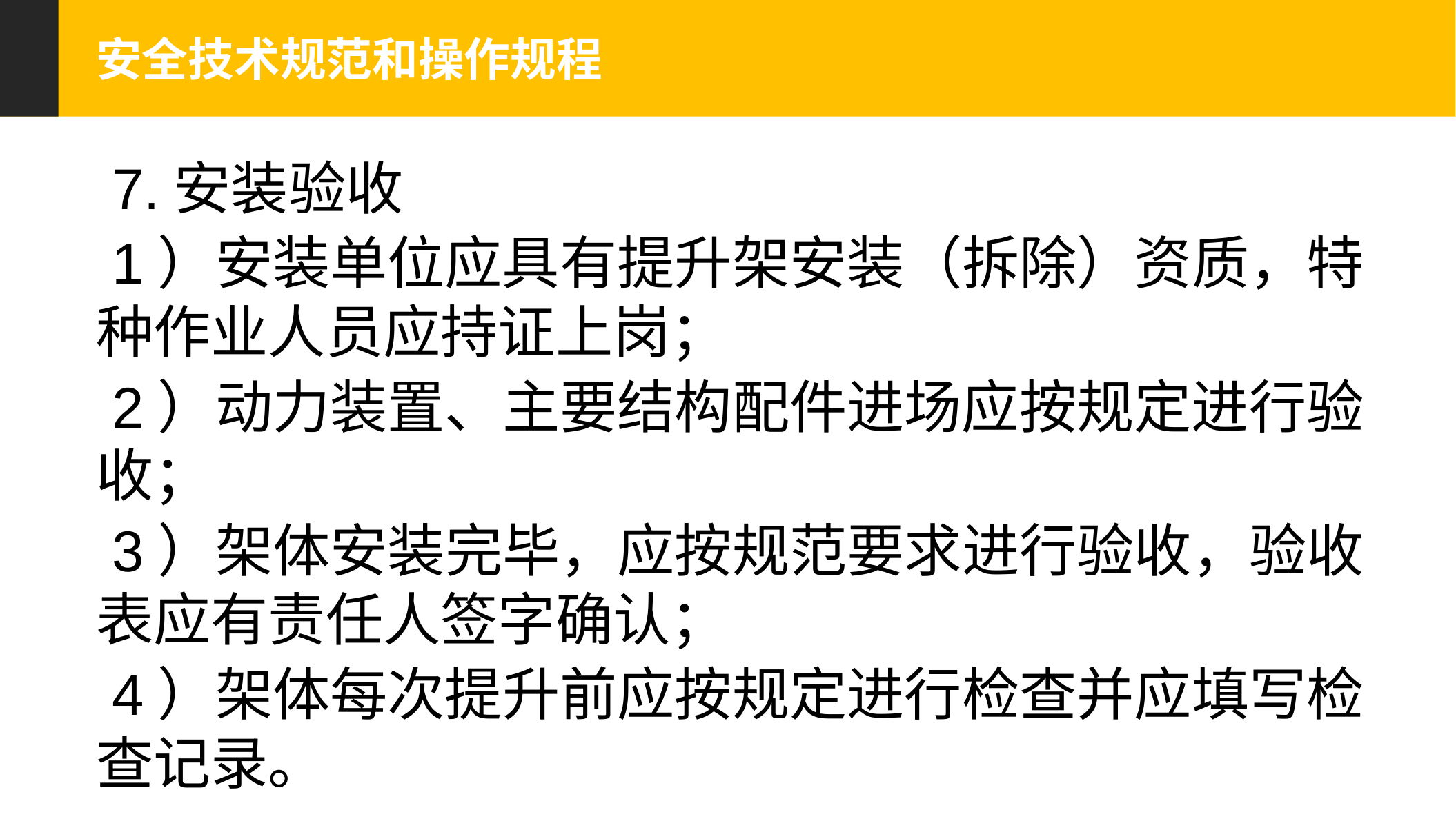

安全技术规范和操作规程
 7.安装验收
 1）安装单位应具有提升架安装（拆除）资质，特种作业人员应持证上岗；
 2）动力装置、主要结构配件进场应按规定进行验收；
 3）架体安装完毕，应按规范要求进行验收，验收表应有责任人签字确认；
 4）架体每次提升前应按规定进行检查并应填写检查记录。